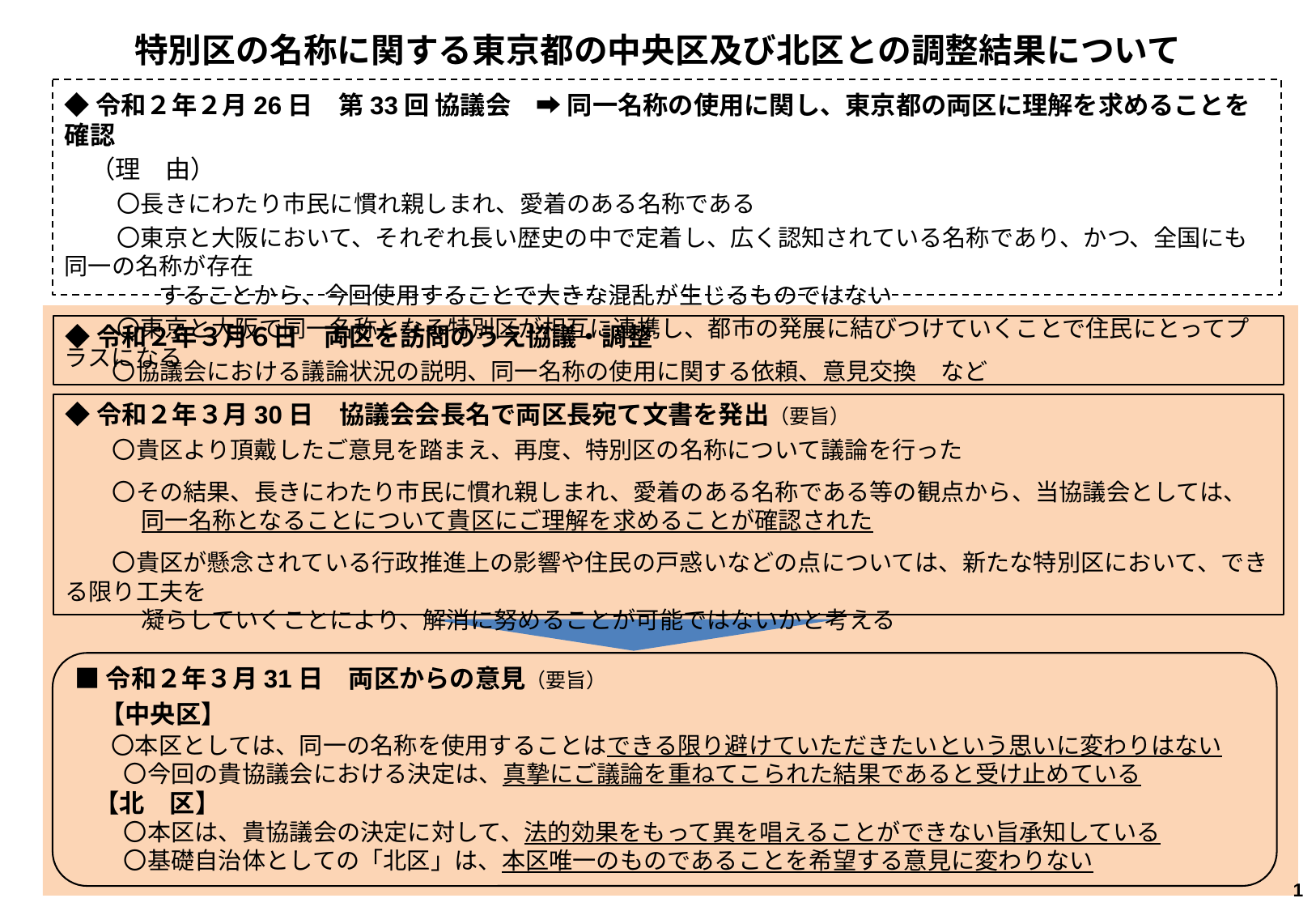

特別区の名称に関する東京都の中央区及び北区との調整結果について
◆令和２年２月26日　第33回 協議会　➡ 同一名称の使用に関し、東京都の両区に理解を求めることを確認
　（理　由）
　　 〇長きにわたり市民に慣れ親しまれ、愛着のある名称である
　　 〇東京と大阪において、それぞれ長い歴史の中で定着し、広く認知されている名称であり、かつ、全国にも同一の名称が存在
　　　　することから、今回使用することで大きな混乱が生じるものではない
　　 〇東京と大阪で同一名称となる特別区が相互に連携し、都市の発展に結びつけていくことで住民にとってプラスになる

◆令和２年３月６日　両区を訪問のうえ協議・調整
　　〇協議会における議論状況の説明、同一名称の使用に関する依頼、意見交換　など

◆令和２年３月30日　協議会会長名で両区長宛て文書を発出（要旨）
　　〇貴区より頂戴したご意見を踏まえ、再度、特別区の名称について議論を行った
　　〇その結果、長きにわたり市民に慣れ親しまれ、愛着のある名称である等の観点から、当協議会としては、
　　　 同一名称となることについて貴区にご理解を求めることが確認された
　　〇貴区が懸念されている行政推進上の影響や住民の戸惑いなどの点については、新たな特別区において、できる限り工夫を
　　　 凝らしていくことにより、解消に努めることが可能ではないかと考える

■令和２年３月31日　両区からの意見（要旨）
　【中央区】
　  〇本区としては、同一の名称を使用することはできる限り避けていただきたいという思いに変わりはない
　　〇今回の貴協議会における決定は、真摯にご議論を重ねてこられた結果であると受け止めている
  【北　区】
　　〇本区は、貴協議会の決定に対して、法的効果をもって異を唱えることができない旨承知している
　　〇基礎自治体としての「北区」は、本区唯一のものであることを希望する意見に変わりない

 1